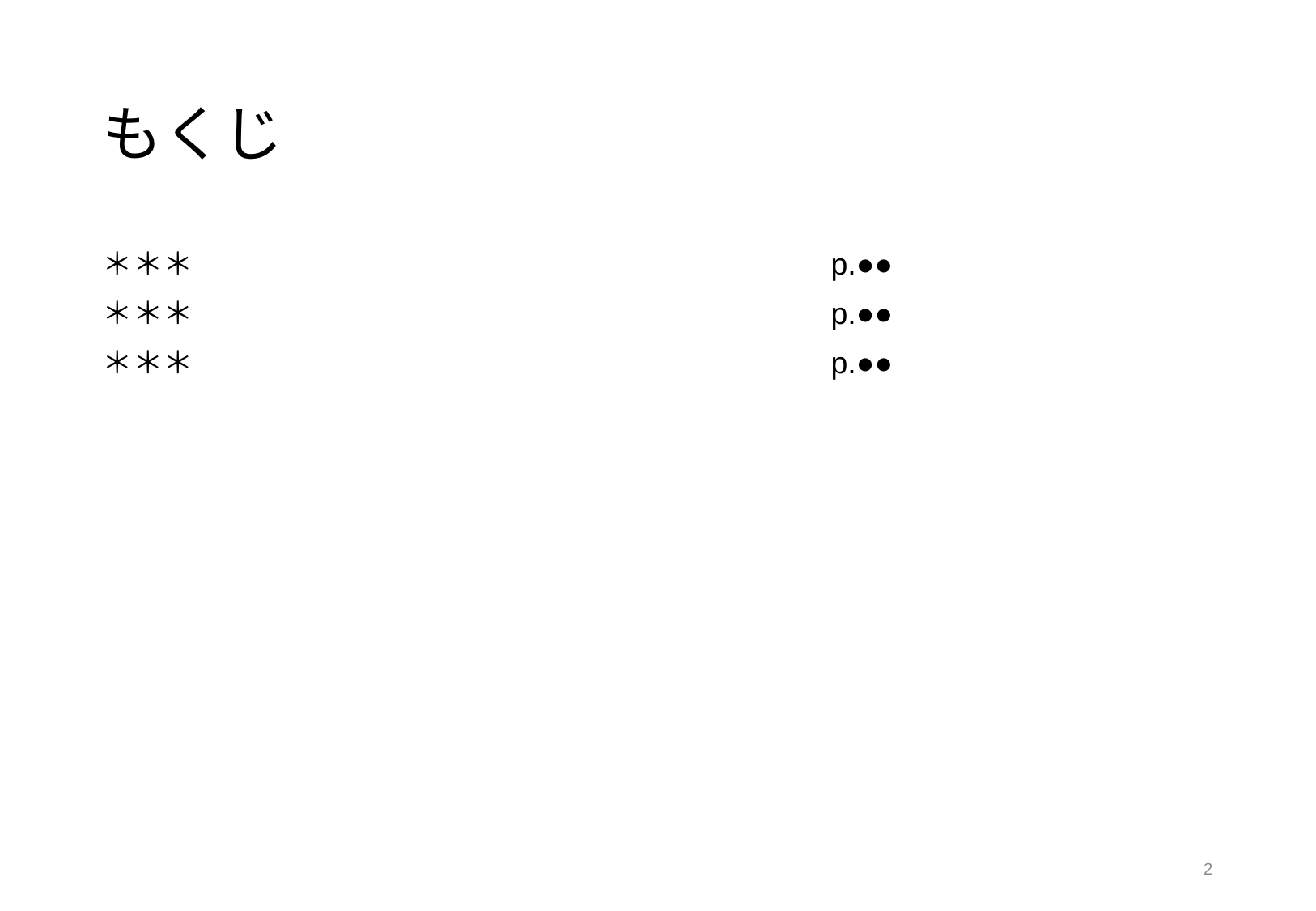

# もくじ
＊＊＊						p.●●
＊＊＊						p.●●
＊＊＊						p.●●
2